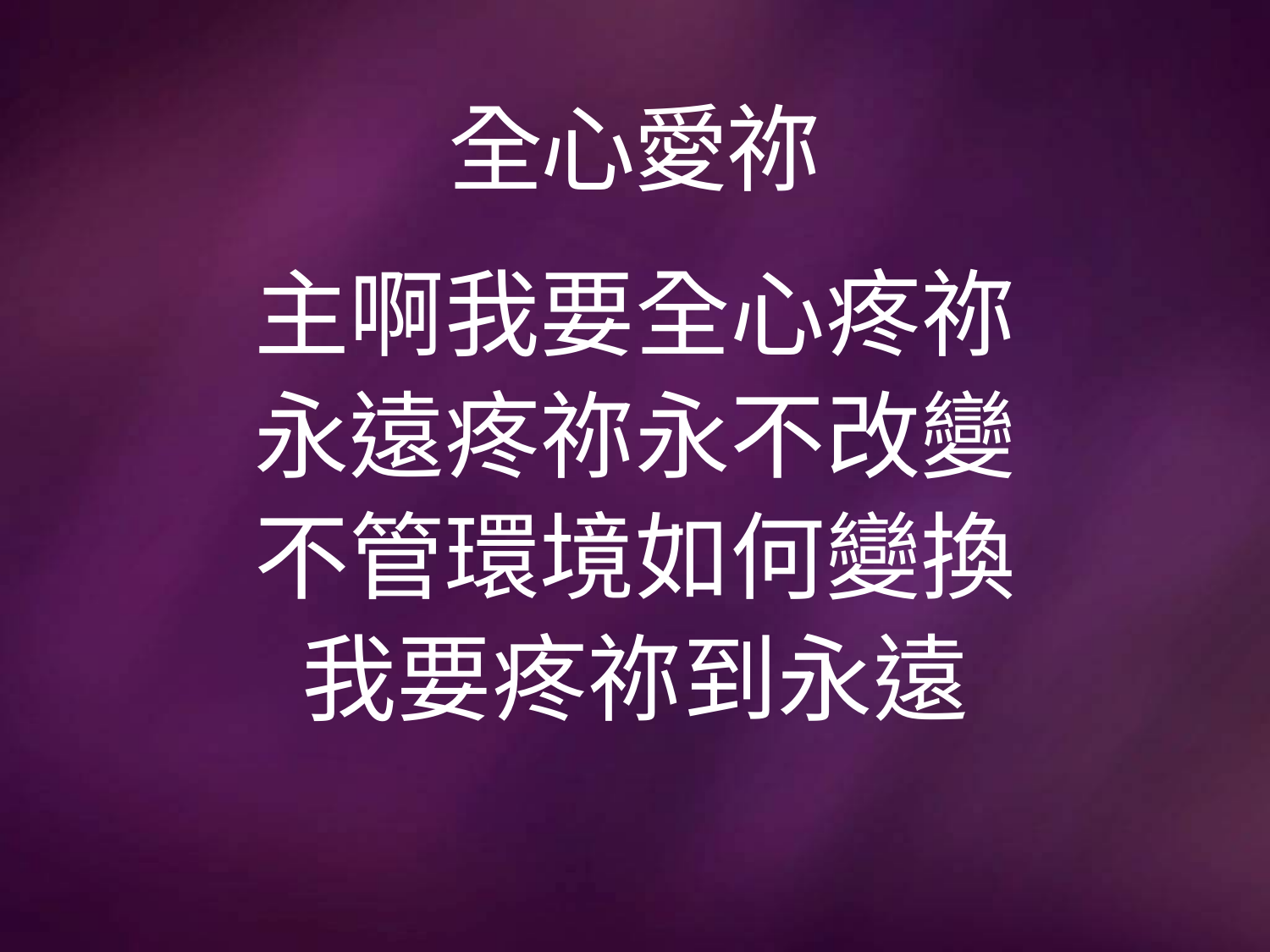

# 全心愛祢
主啊我要全心疼祢
永遠疼祢永不改變
不管環境如何變換
我要疼祢到永遠